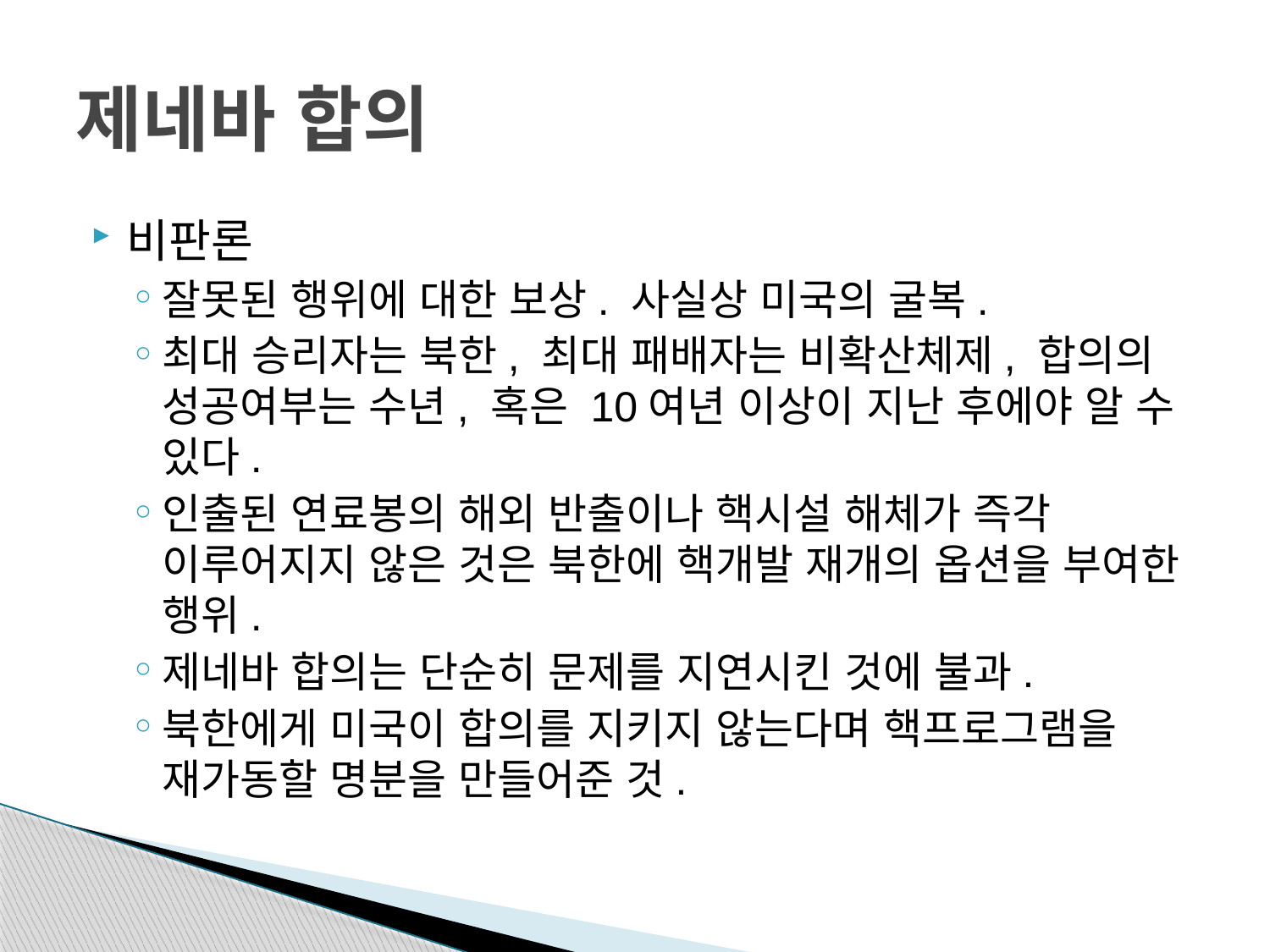

# 제네바 합의
비판론
잘못된 행위에 대한 보상. 사실상 미국의 굴복.
최대 승리자는 북한, 최대 패배자는 비확산체제, 합의의 성공여부는 수년, 혹은 10여년 이상이 지난 후에야 알 수 있다.
인출된 연료봉의 해외 반출이나 핵시설 해체가 즉각 이루어지지 않은 것은 북한에 핵개발 재개의 옵션을 부여한 행위.
제네바 합의는 단순히 문제를 지연시킨 것에 불과.
북한에게 미국이 합의를 지키지 않는다며 핵프로그램을 재가동할 명분을 만들어준 것.